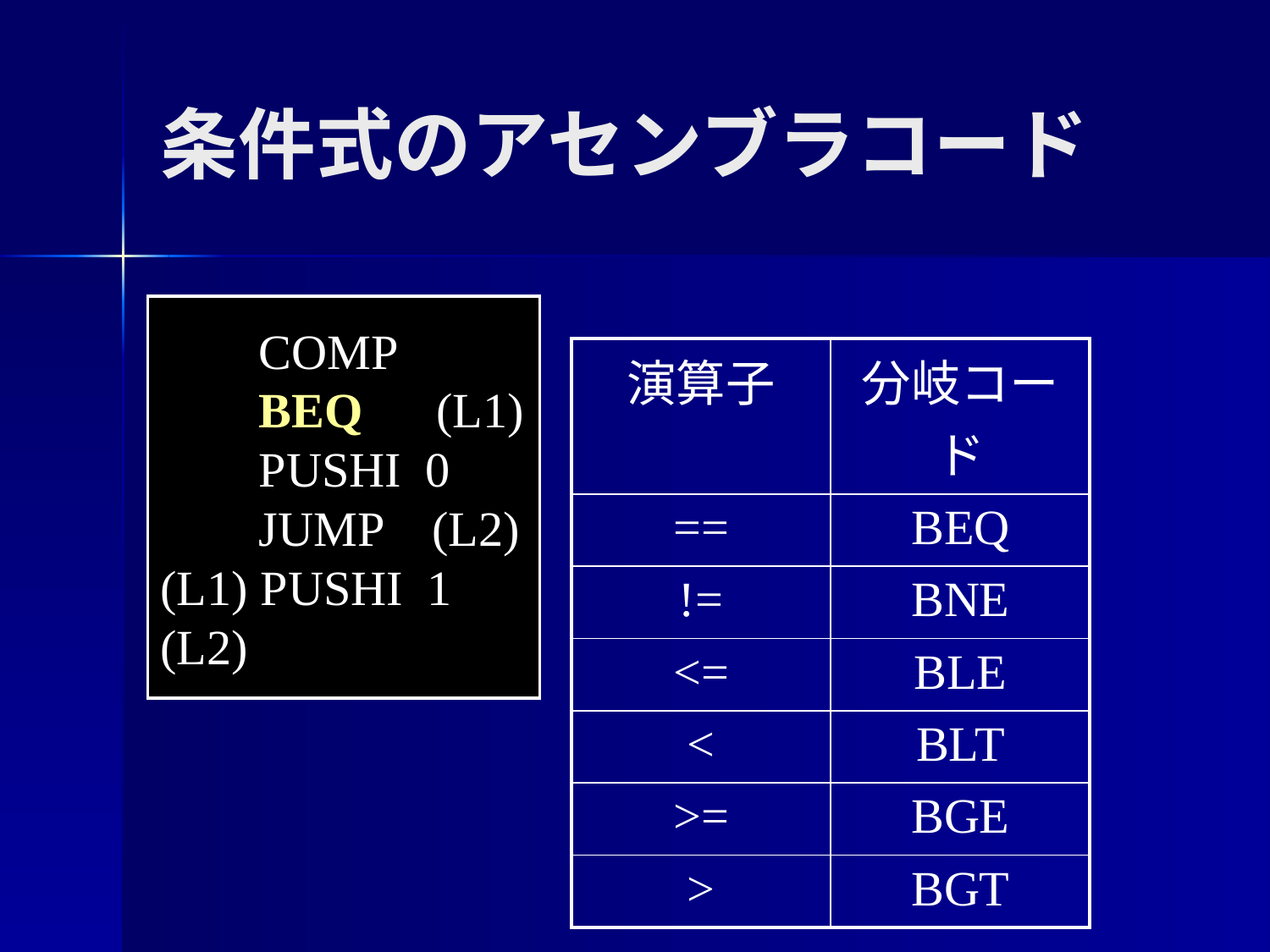

条件式のアセンブラコード
        COMP
        BEQ      (L1)
        PUSHI  0
        JUMP    (L2)
(L1) PUSHI  1
(L2)
| 演算子 | 分岐コード |
| --- | --- |
| == | BEQ |
| != | BNE |
| <= | BLE |
| < | BLT |
| >= | BGE |
| > | BGT |